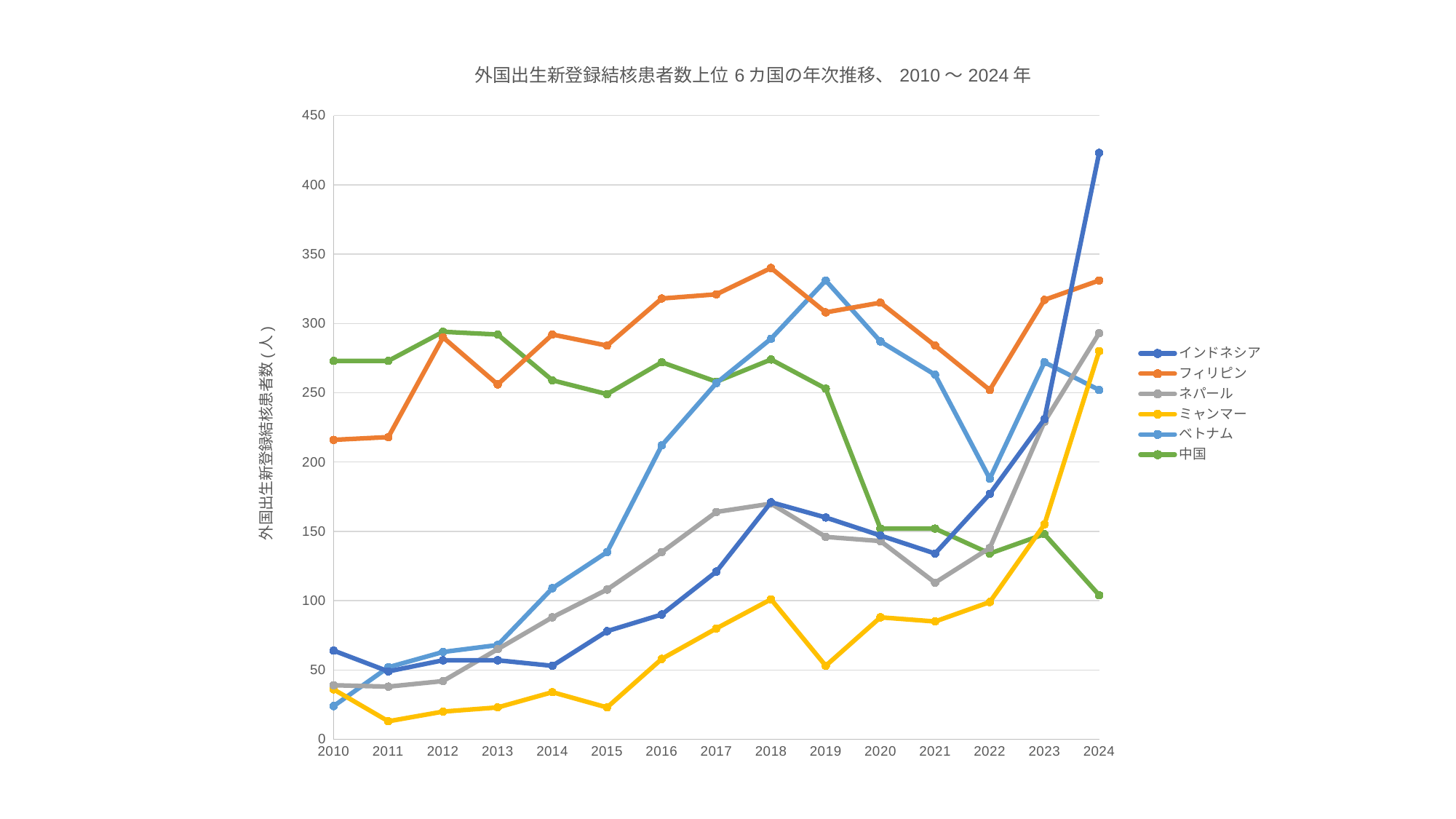

### Chart: 外国出生新登録結核患者数上位6カ国の年次推移、2010～2024年

| Category | インドネシア | フィリピン | ネパール | ミャンマー | ベトナム | 中国 |
|---|---|---|---|---|---|---|